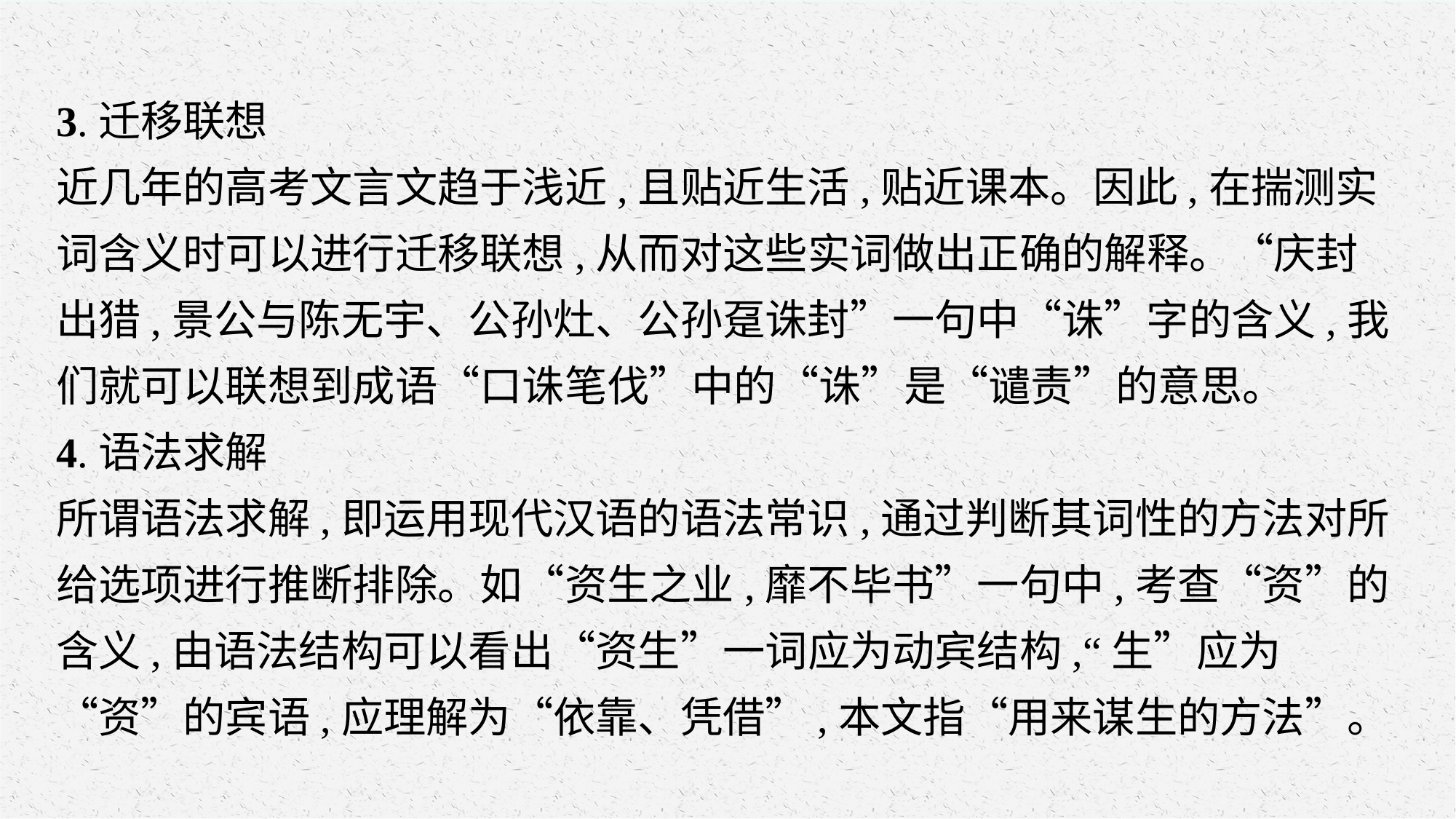

3.迁移联想
近几年的高考文言文趋于浅近,且贴近生活,贴近课本。因此,在揣测实词含义时可以进行迁移联想,从而对这些实词做出正确的解释。“庆封出猎,景公与陈无宇、公孙灶、公孙趸诛封”一句中“诛”字的含义,我们就可以联想到成语“口诛笔伐”中的“诛”是“谴责”的意思。
4.语法求解
所谓语法求解,即运用现代汉语的语法常识,通过判断其词性的方法对所给选项进行推断排除。如“资生之业,靡不毕书”一句中,考查“资”的含义,由语法结构可以看出“资生”一词应为动宾结构,“生”应为“资”的宾语,应理解为“依靠、凭借”,本文指“用来谋生的方法”。